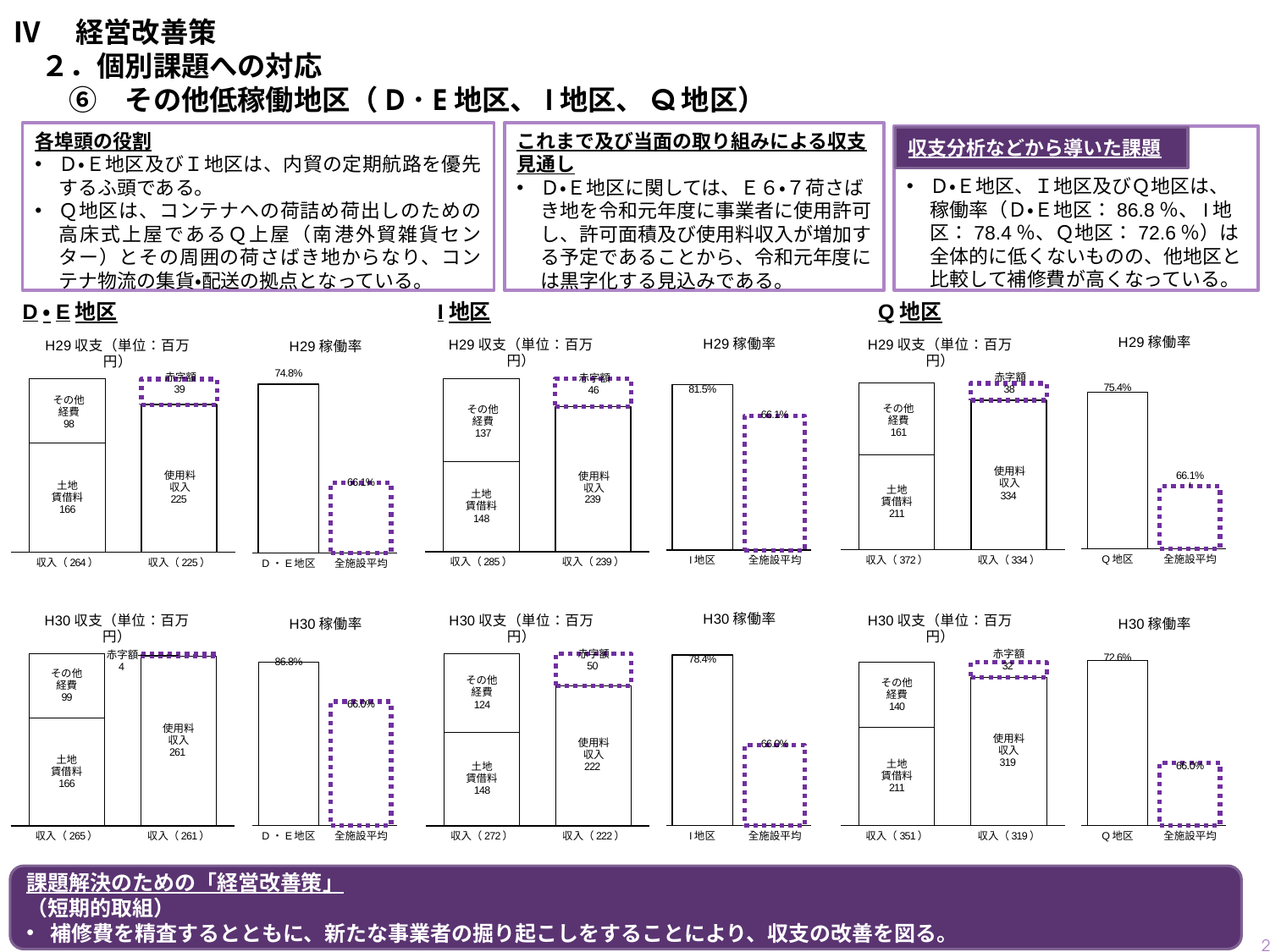

# Ⅳ　経営改善策 　２．個別課題への対応 　　⑥　その他低稼働地区（D･E地区、I地区、Q地区）
各埠頭の役割
Ｄ・Ｅ地区及びＩ地区は、内貿の定期航路を優先するふ頭である。
Ｑ地区は、コンテナへの荷詰め荷出しのための高床式上屋であるＱ上屋（南港外貿雑貨センター）とその周囲の荷さばき地からなり、コンテナ物流の集貨・配送の拠点となっている。
これまで及び当面の取り組みによる収支見通し
Ｄ・Ｅ地区に関しては、Ｅ６・７荷さばき地を令和元年度に事業者に使用許可し、許可面積及び使用料収入が増加する予定であることから、令和元年度には黒字化する見込みである。

Ｄ・Ｅ地区、Ｉ地区及びＱ地区は、稼働率（Ｄ・Ｅ地区：86.8％、I地区：78.4％、Ｑ地区：72.6％）は全体的に低くないものの、他地区と比較して補修費が高くなっている。
収支分析などから導いた課題
I地区
Q地区
D・E地区

### Chart: H29稼働率

| Category |  |
|---|---|
| Q地区 | 0.7539 |
| 全施設平均 | 0.6613 |

### Chart: H29稼働率

| Category |  |
|---|---|
| I地区 | 0.8153 |
| 全施設平均 | 0.6613 |

### Chart: H29収支（単位：百万円）

| Category | 土地
賃借料 | その他
経費 | 使用料
収入 | 赤字額 |
|---|---|---|---|---|
| 372 | 211.0 | 161.0 | None | None |
| 334 | None | None | 334.0 | 38.0 |

### Chart: H29収支（単位：百万円）

| Category | 土地
賃借料 | その他
経費 | 使用料
収入 | 赤字額 |
|---|---|---|---|---|
| 285 | 148.0 | 137.0 | None | None |
| 239 | None | None | 239.0 | 46.0 |

### Chart: H29収支（単位：百万円）

| Category | 土地
賃借料 | その他
経費 | 使用料
収入 | 赤字額 |
|---|---|---|---|---|
| 264 | 166.0 | 98.0 | None | None |
| 225 | None | None | 225.0 | 39.0 |

### Chart: H29稼働率

| Category |  |
|---|---|
| D・E地区 | 0.7476 |
| 全施設平均 | 0.6613 |
D地区
D-2号
D-4号
D-3号
D-1号

### Chart: H30稼働率

| Category |  |
|---|---|
| I地区 | 0.7835 |
| 全施設平均 | 0.66 |

### Chart: H30収支（単位：百万円）

| Category | 土地
賃借料 | その他
経費 | 使用料
収入 | 赤字額 |
|---|---|---|---|---|
| 265 | 166.0 | 99.0 | None | None |
| 261 | None | None | 261.0 | 4.0 |

### Chart: H30収支（単位：百万円）

| Category | 土地
賃借料 | その他
経費 | 使用料
収入 | 赤字額 |
|---|---|---|---|---|
| 272 | 148.0 | 124.0 | None | None |
| 222 | None | None | 222.0 | 50.0 |

### Chart: H30収支（単位：百万円）

| Category | 土地
賃借料 | その他
経費 | 使用料
収入 | 赤字額 |
|---|---|---|---|---|
| 351 | 211.0 | 140.0 | None | None |
| 319 | None | None | 319.0 | 32.0 |

### Chart: H30稼働率

| Category |  |
|---|---|
| D・E地区 | 0.8675 |
| 全施設平均 | 0.66 |

### Chart: H30稼働率

| Category |  |
|---|---|
| Q地区 | 0.7257 |
| 全施設平均 | 0.66 |
課題解決のための「経営改善策」
（短期的取組）
補修費を精査するとともに、新たな事業者の掘り起こしをすることにより、収支の改善を図る。
2